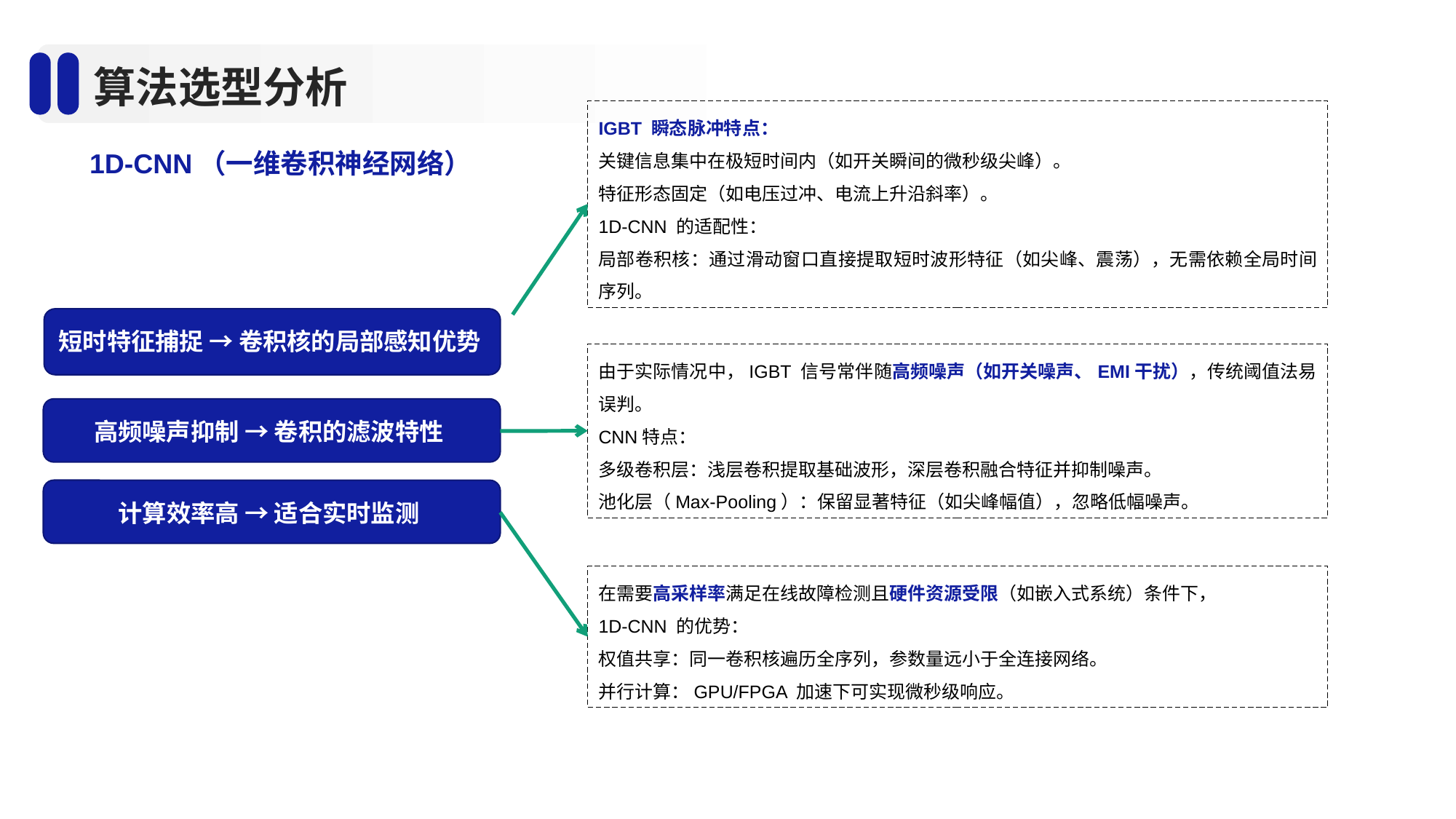

算法选型分析
IGBT 瞬态脉冲特点：
关键信息集中在极短时间内（如开关瞬间的微秒级尖峰）。
特征形态固定（如电压过冲、电流上升沿斜率）。
1D-CNN 的适配性：
局部卷积核：通过滑动窗口直接提取短时波形特征（如尖峰、震荡），无需依赖全局时间序列。
1D-CNN（一维卷积神经网络）

短时特征捕捉 → 卷积核的局部感知优势
由于实际情况中，IGBT 信号常伴随高频噪声（如开关噪声、EMI干扰），传统阈值法易误判。
CNN特点：
多级卷积层：浅层卷积提取基础波形，深层卷积融合特征并抑制噪声。
池化层（Max-Pooling）：保留显著特征（如尖峰幅值），忽略低幅噪声。

高频噪声抑制 → 卷积的滤波特性

计算效率高 → 适合实时监测
在需要高采样率满足在线故障检测且硬件资源受限（如嵌入式系统）条件下，
1D-CNN 的优势：
权值共享：同一卷积核遍历全序列，参数量远小于全连接网络。
并行计算：GPU/FPGA 加速下可实现微秒级响应。